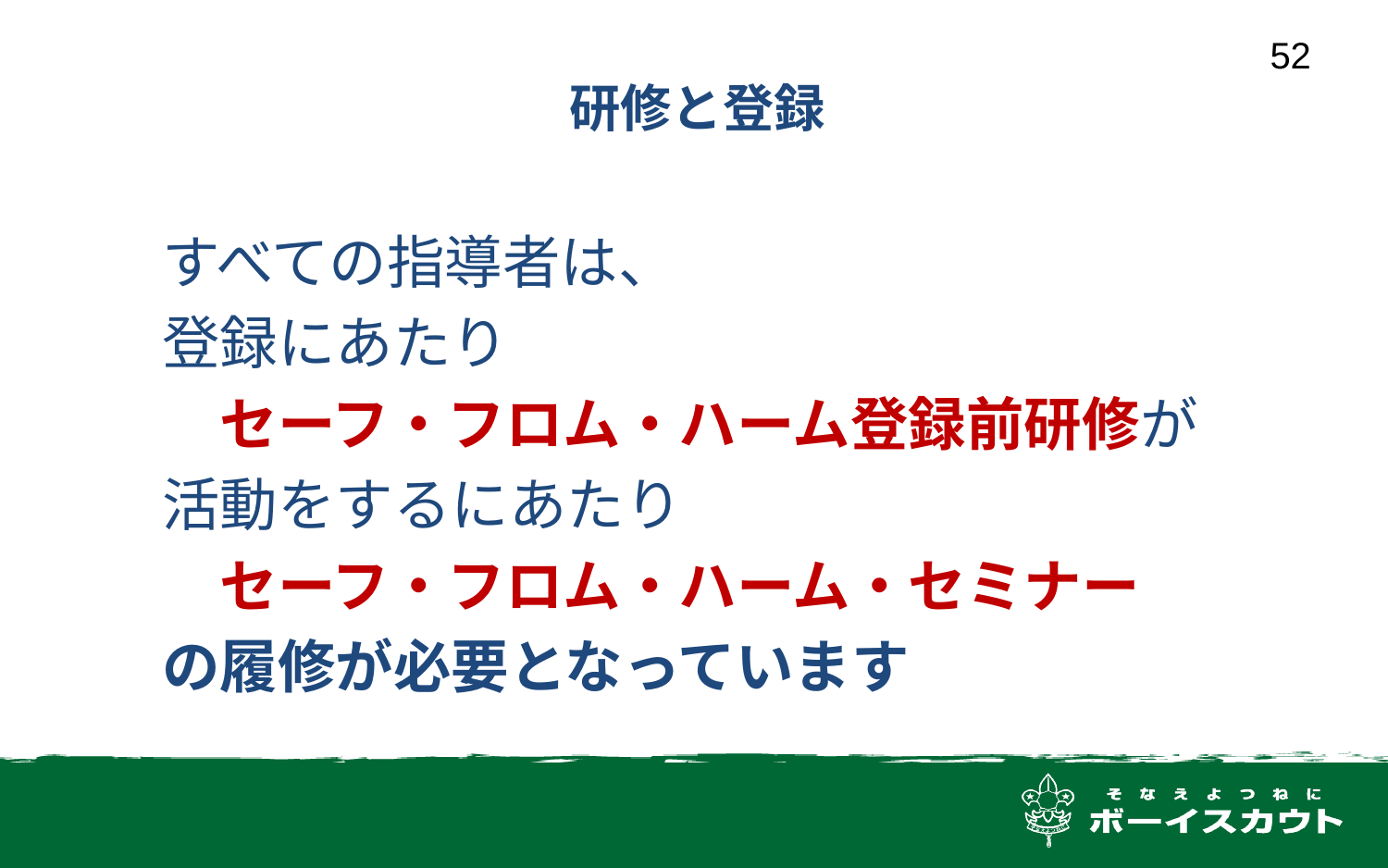

52
研修と登録
すべての指導者は、
登録にあたり
　セーフ・フロム・ハーム登録前研修が
活動をするにあたり
　セーフ・フロム・ハーム・セミナー
の履修が必要となっています